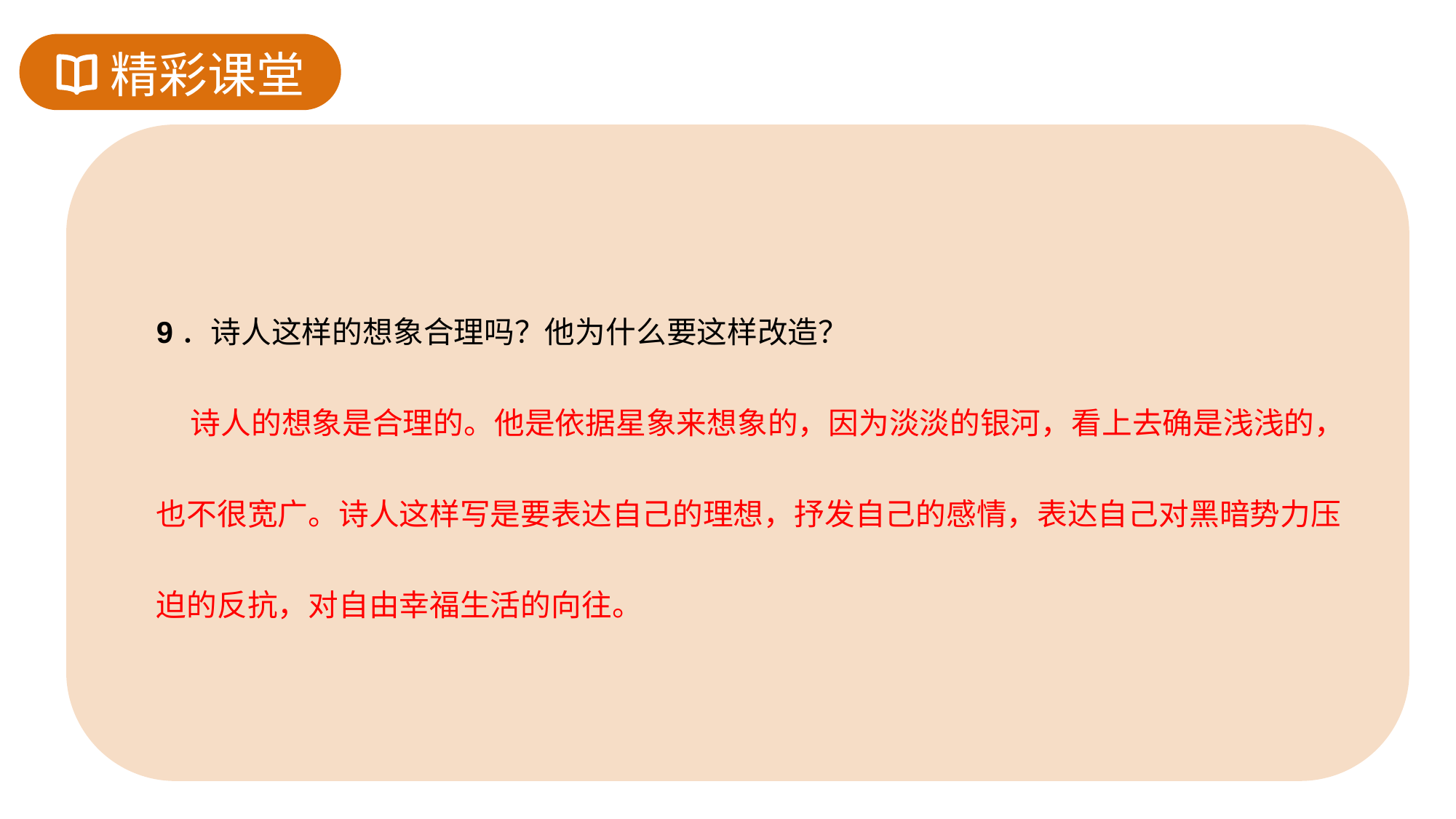

精彩课堂

9．诗人这样的想象合理吗？他为什么要这样改造？
    诗人的想象是合理的。他是依据星象来想象的，因为淡淡的银河，看上去确是浅浅的，也不很宽广。诗人这样写是要表达自己的理想，抒发自己的感情，表达自己对黑暗势力压迫的反抗，对自由幸福生活的向往。